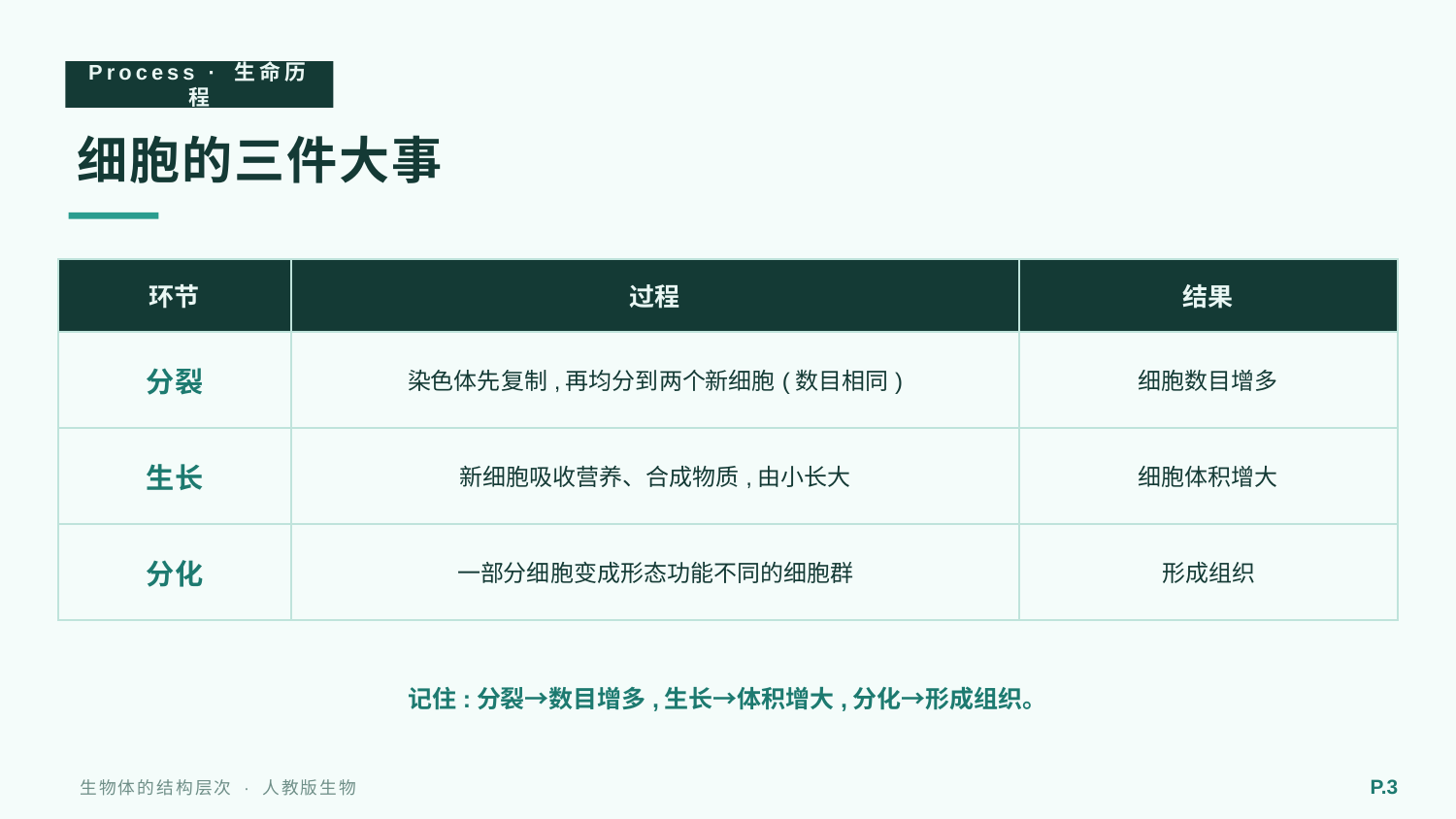

Process · 生命历程

细胞的三件大事

| 环节 | 过程 | 结果 |
| --- | --- | --- |
| 分裂 | 染色体先复制,再均分到两个新细胞(数目相同) | 细胞数目增多 |
| 生长 | 新细胞吸收营养、合成物质,由小长大 | 细胞体积增大 |
| 分化 | 一部分细胞变成形态功能不同的细胞群 | 形成组织 |
记住:分裂→数目增多,生长→体积增大,分化→形成组织。
P.3
生物体的结构层次 · 人教版生物